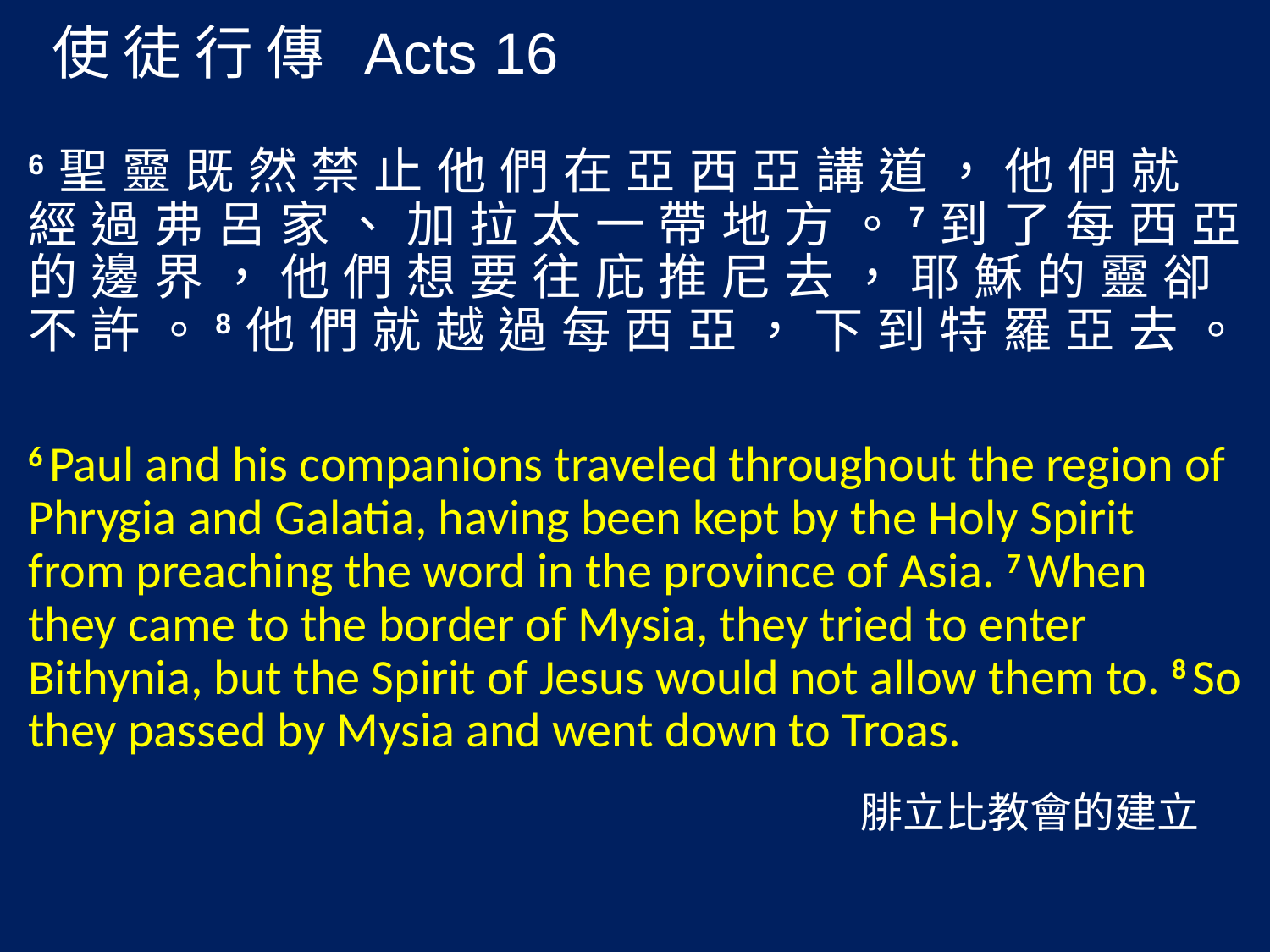

# 使 徒 行 傳  Acts 16
6 聖 靈 既 然 禁 止 他 們 在 亞 西 亞 講 道 ， 他 們 就 經 過 弗 呂 家 、 加 拉 太 一 帶 地 方 。7 到 了 每 西 亞 的 邊 界 ， 他 們 想 要 往 庇 推 尼 去 ， 耶 穌 的 靈 卻 不 許 。8 他 們 就 越 過 每 西 亞 ， 下 到 特 羅 亞 去 。

6 Paul and his companions traveled throughout the region of Phrygia and Galatia, having been kept by the Holy Spirit from preaching the word in the province of Asia. 7 When they came to the border of Mysia, they tried to enter Bithynia, but the Spirit of Jesus would not allow them to. 8 So they passed by Mysia and went down to Troas.
腓立比教會的建立